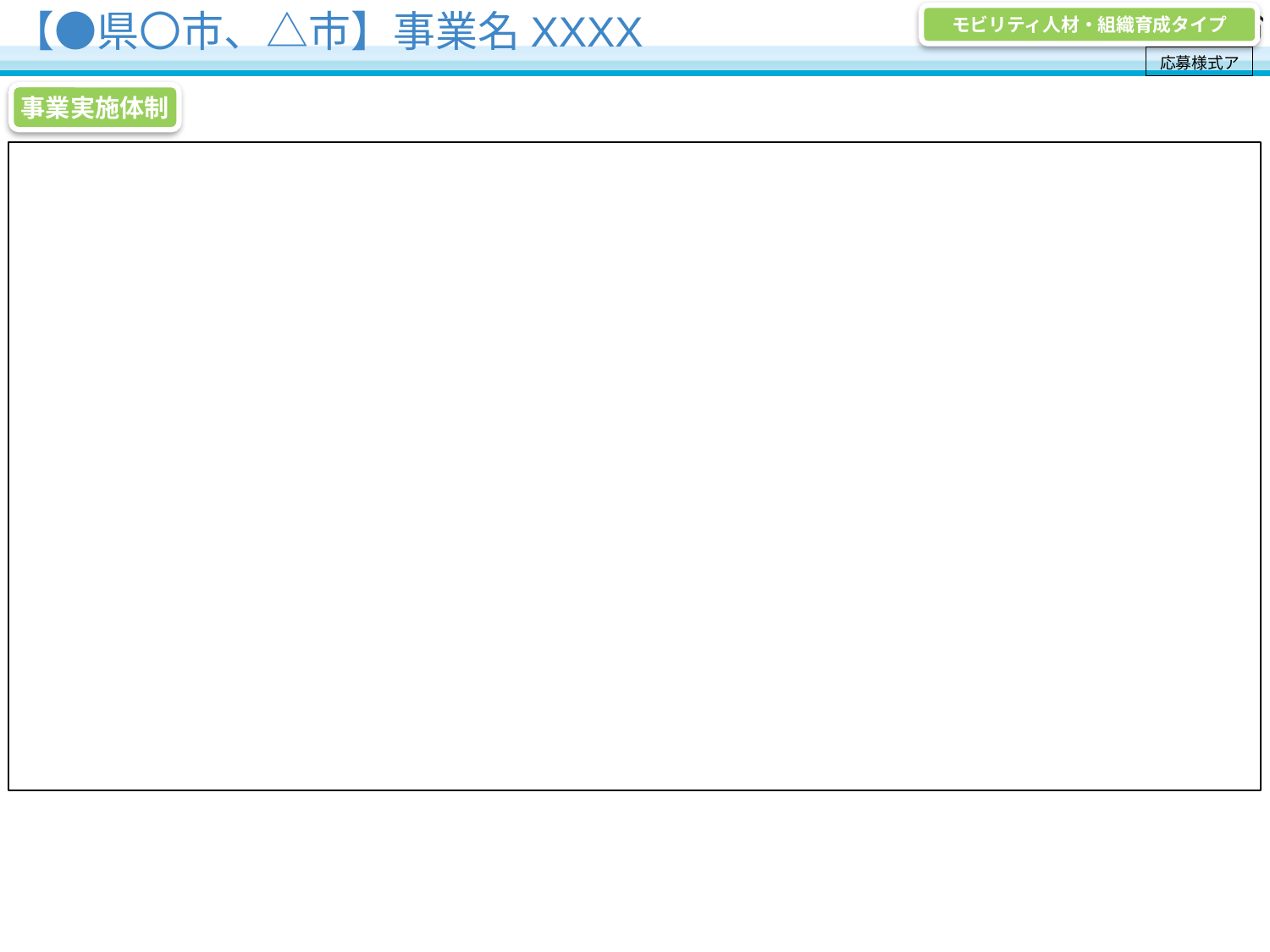

【●県〇市、△市】事業名XXXX
モビリティ人材・組織育成タイプ
応募様式ア
事業実施体制